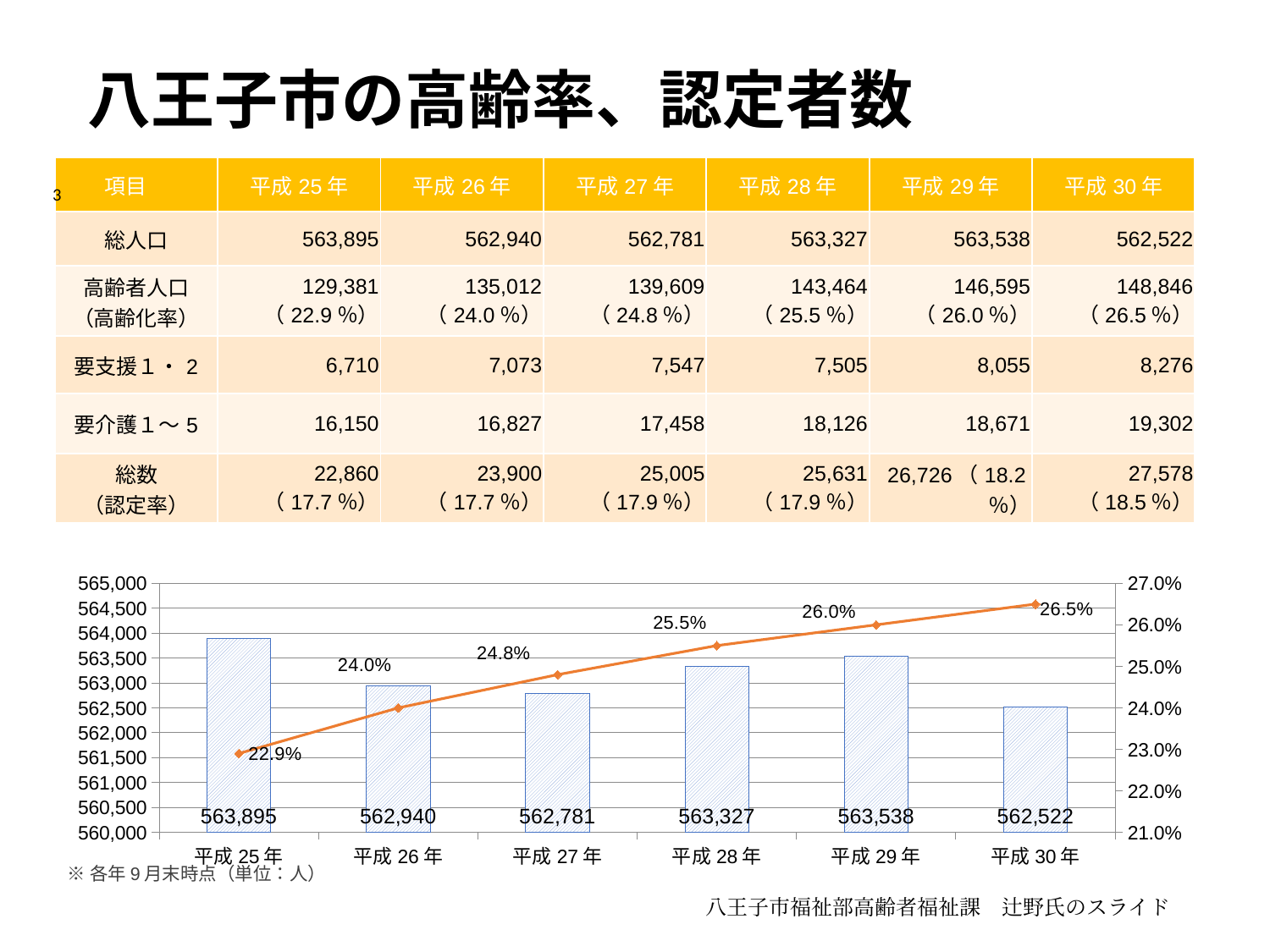

八王子市の高齢率、認定者数
| 項目 | 平成25年 | 平成26年 | 平成27年 | 平成28年 | 平成29年 | 平成30年 |
| --- | --- | --- | --- | --- | --- | --- |
| 総人口 | 563,895 | 562,940 | 562,781 | 563,327 | 563,538 | 562,522 |
| 高齢者人口 （高齢化率） | 129,381 （22.9％） | 135,012 （24.0％） | 139,609 （24.8％） | 143,464 （25.5％） | 146,595 （26.0％） | 148,846 （26.5％） |
| 要支援１・2 | 6,710 | 7,073 | 7,547 | 7,505 | 8,055 | 8,276 |
| 要介護１～5 | 16,150 | 16,827 | 17,458 | 18,126 | 18,671 | 19,302 |
| 総数 （認定率） | 22,860 （17.7％） | 23,900 （17.7％） | 25,005 （17.9％） | 25,631 （17.9％） | 26,726（18.2％） | 27,578 （18.5％） |
3

### Chart

| Category | 人口 | 高齢化率 |
|---|---|---|
| 平成25年 | 563895.0 | 0.229 |
| 平成26年 | 562940.0 | 0.24 |
| 平成27年 | 562781.0 | 0.248 |
| 平成28年 | 563327.0 | 0.255 |
| 平成29年 | 563538.0 | 0.26 |
| 平成30年 | 562522.0 | 0.265 |
※各年9月末時点（単位：人）
八王子市福祉部高齢者福祉課　辻野氏のスライド